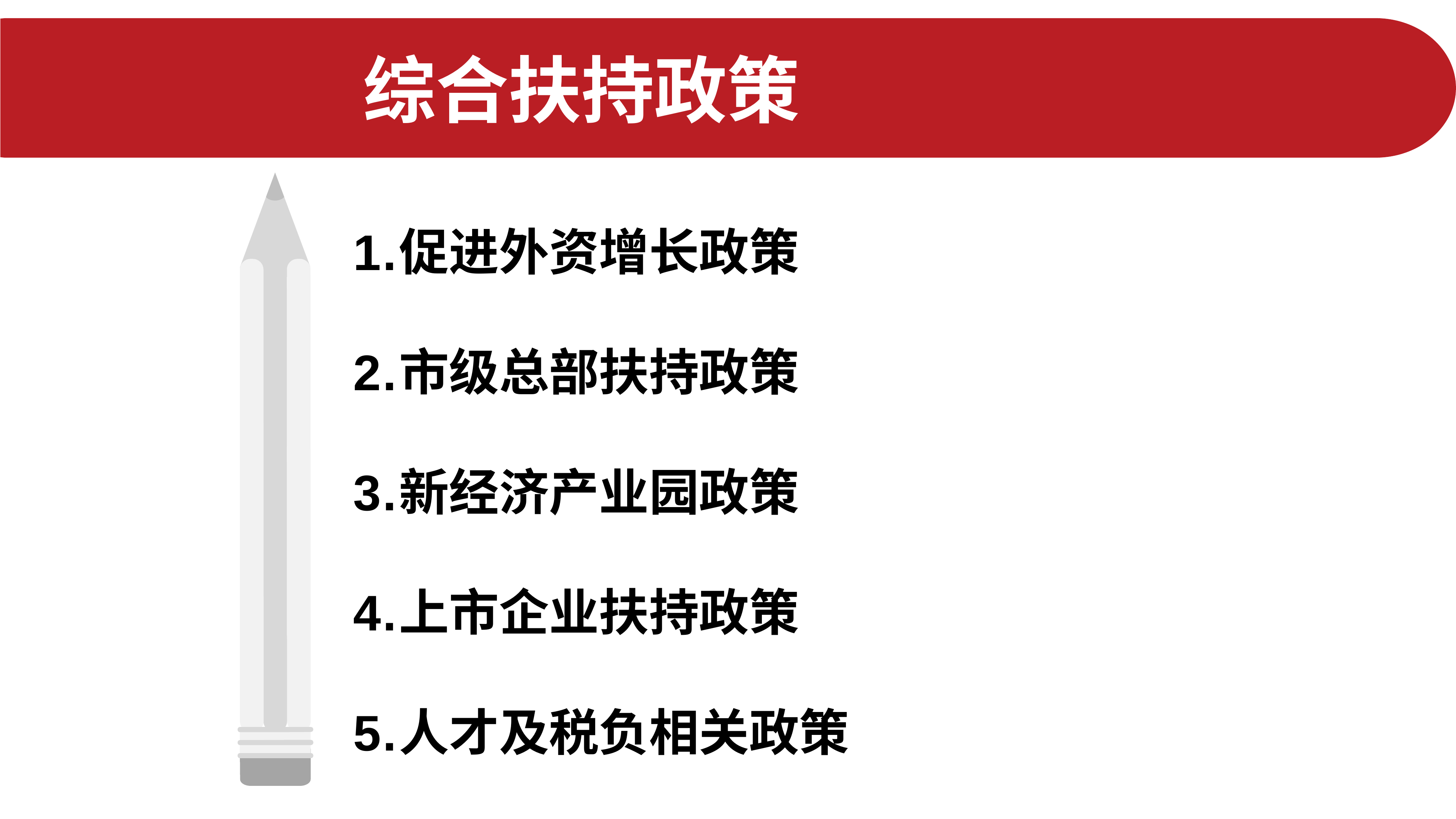

综合扶持政策
综合扶持
促进外资增长政策
市级总部扶持政策
新经济产业园政策
上市企业扶持政策
人才及税负相关政策

投融资扶持